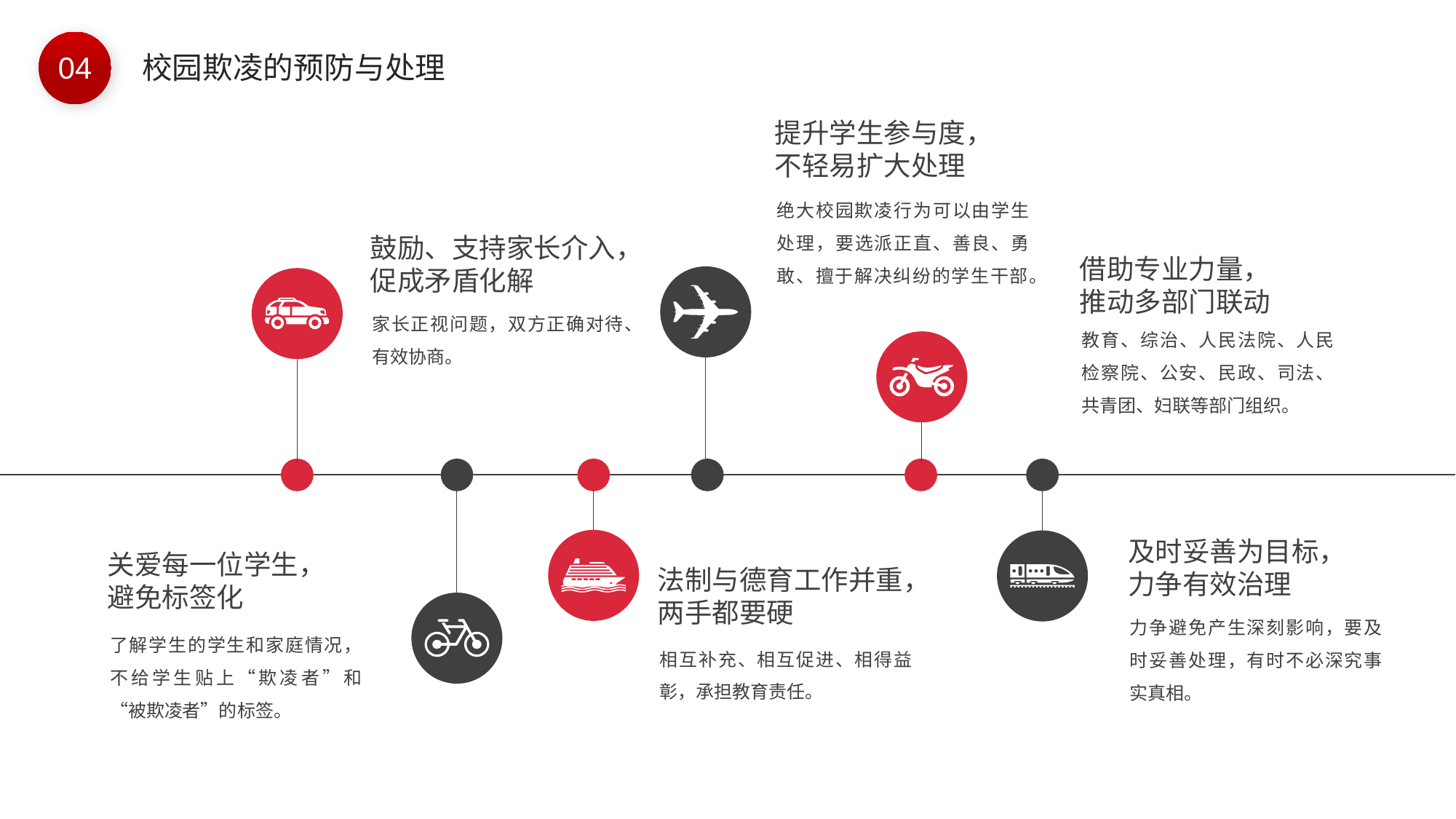

BY YUSHEN

04
校园欺凌的预防与处理
提升学生参与度，
不轻易扩大处理
绝大校园欺凌行为可以由学生处理，要选派正直、善良、勇敢、擅于解决纠纷的学生干部。

鼓励、支持家长介入，
促成矛盾化解
家长正视问题，双方正确对待、有效协商。

借助专业力量，
推动多部门联动
教育、综治、人民法院、人民检察院、公安、民政、司法、共青团、妇联等部门组织。

关爱每一位学生，
避免标签化
了解学生的学生和家庭情况，不给学生贴上“欺凌者”和“被欺凌者”的标签。

法制与德育工作并重，
两手都要硬
相互补充、相互促进、相得益彰，承担教育责任。

及时妥善为目标，
力争有效治理
力争避免产生深刻影响，要及时妥善处理，有时不必深究事实真相。